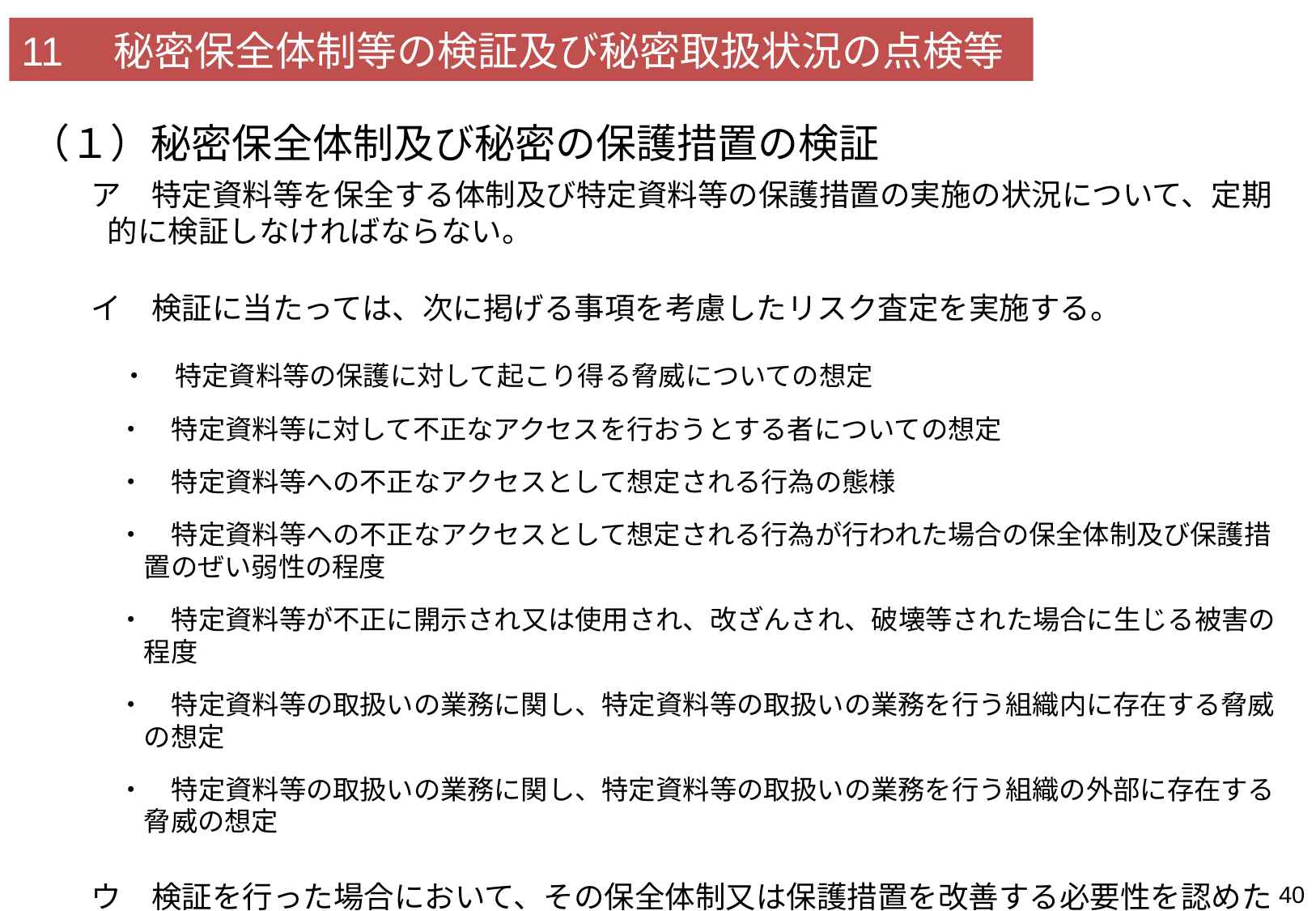

11　秘密保全体制等の検証及び秘密取扱状況の点検等
（１）秘密保全体制及び秘密の保護措置の検証
ア　特定資料等を保全する体制及び特定資料等の保護措置の実施の状況について、定期的に検証しなければならない。
イ　検証に当たっては、次に掲げる事項を考慮したリスク査定を実施する。
　・　特定資料等の保護に対して起こり得る脅威についての想定
　・　特定資料等に対して不正なアクセスを行おうとする者についての想定
　・　特定資料等への不正なアクセスとして想定される行為の態様
　・　特定資料等への不正なアクセスとして想定される行為が行われた場合の保全体制及び保護措置のぜい弱性の程度
　・　特定資料等が不正に開示され又は使用され、改ざんされ、破壊等された場合に生じる被害の程度
　・　特定資料等の取扱いの業務に関し、特定資料等の取扱いの業務を行う組織内に存在する脅威の想定
　・　特定資料等の取扱いの業務に関し、特定資料等の取扱いの業務を行う組織の外部に存在する脅威の想定
ウ　検証を行った場合において、その保全体制又は保護措置を改善する必要性を認めたときは、検証結果に応じた改善を行わなければならない。
| 57 | 秘密保全体制及び秘密の保護措置の検証について記載されているか。 |
| --- | --- |
40